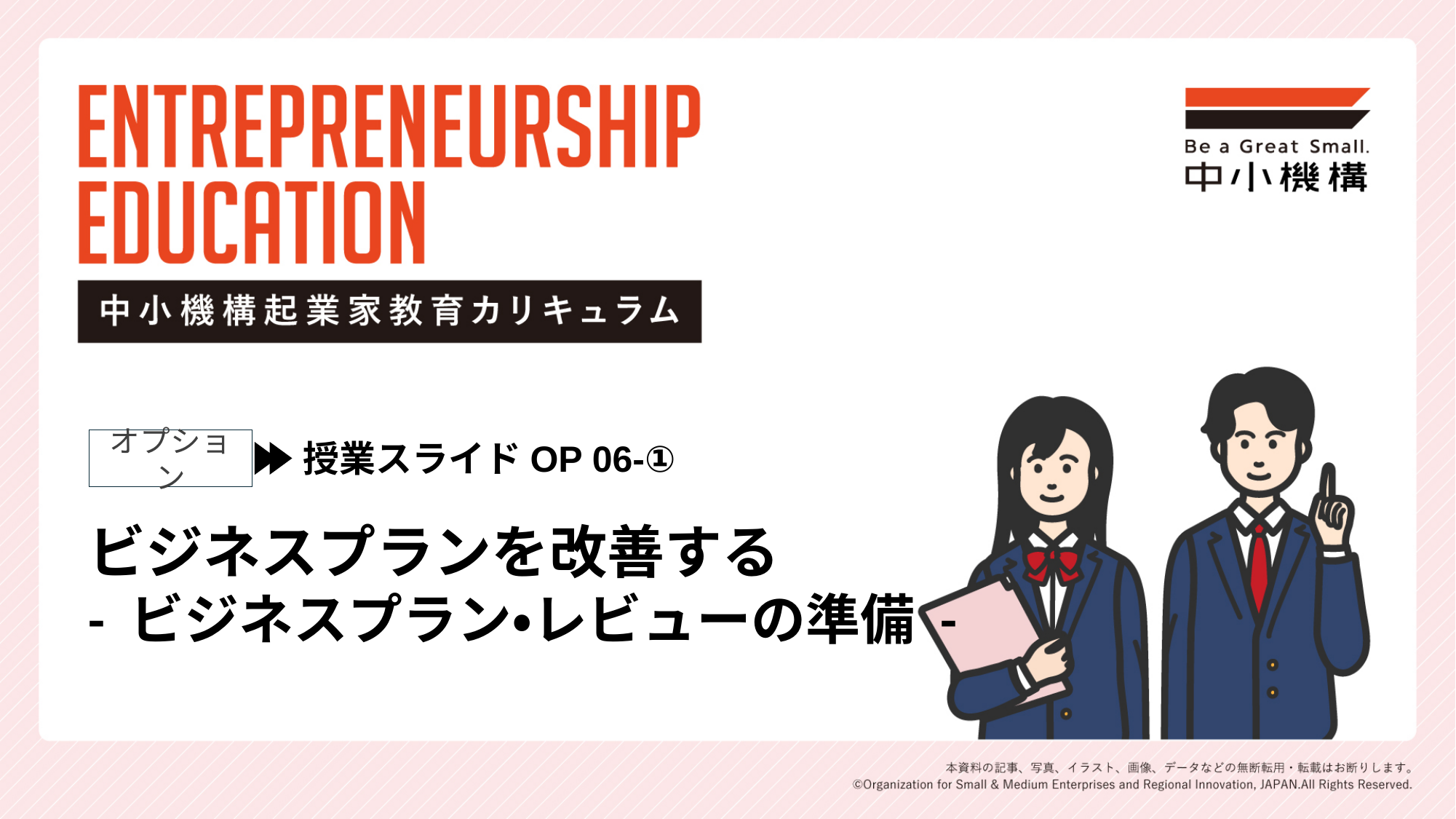

授業スライドOP 06-①
オプション

# ビジネスプランを改善する - ビジネスプラン・レビューの準備 -